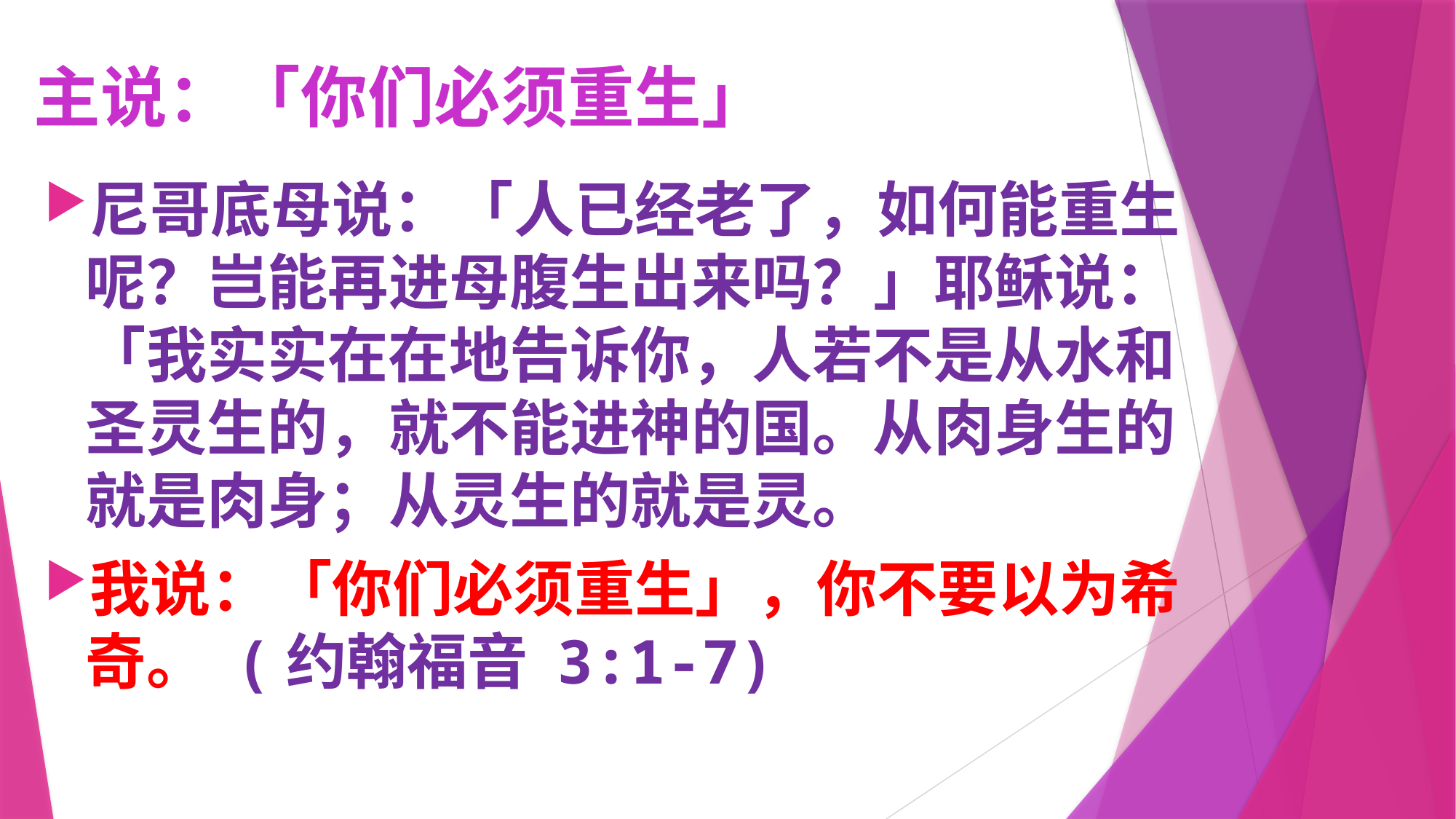

# 主说：「你们必须重生」
尼哥底母说：「人已经老了，如何能重生呢？岂能再进母腹生出来吗？」耶稣说：「我实实在在地告诉你，人若不是从水和圣灵生的，就不能进神的国。从肉身生的就是肉身；从灵生的就是灵。
我说：「你们必须重生」，你不要以为希奇。 (约翰福音 3:1-7)